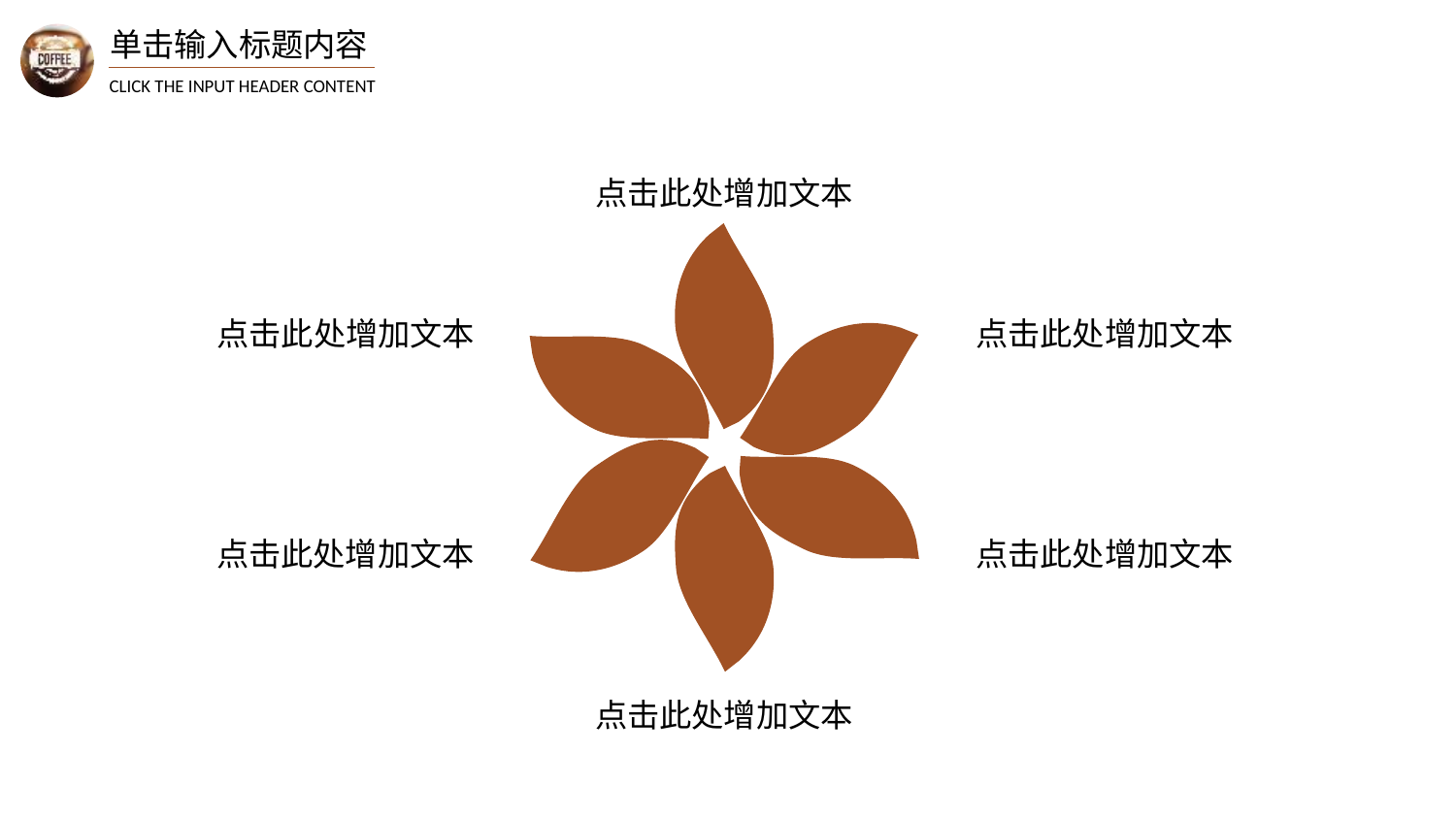

单击输入标题内容

CLICK THE INPUT HEADER CONTENT
点击此处增加文本

点击此处增加文本
点击此处增加文本

点击此处增加文本
点击此处增加文本
点击此处增加文本